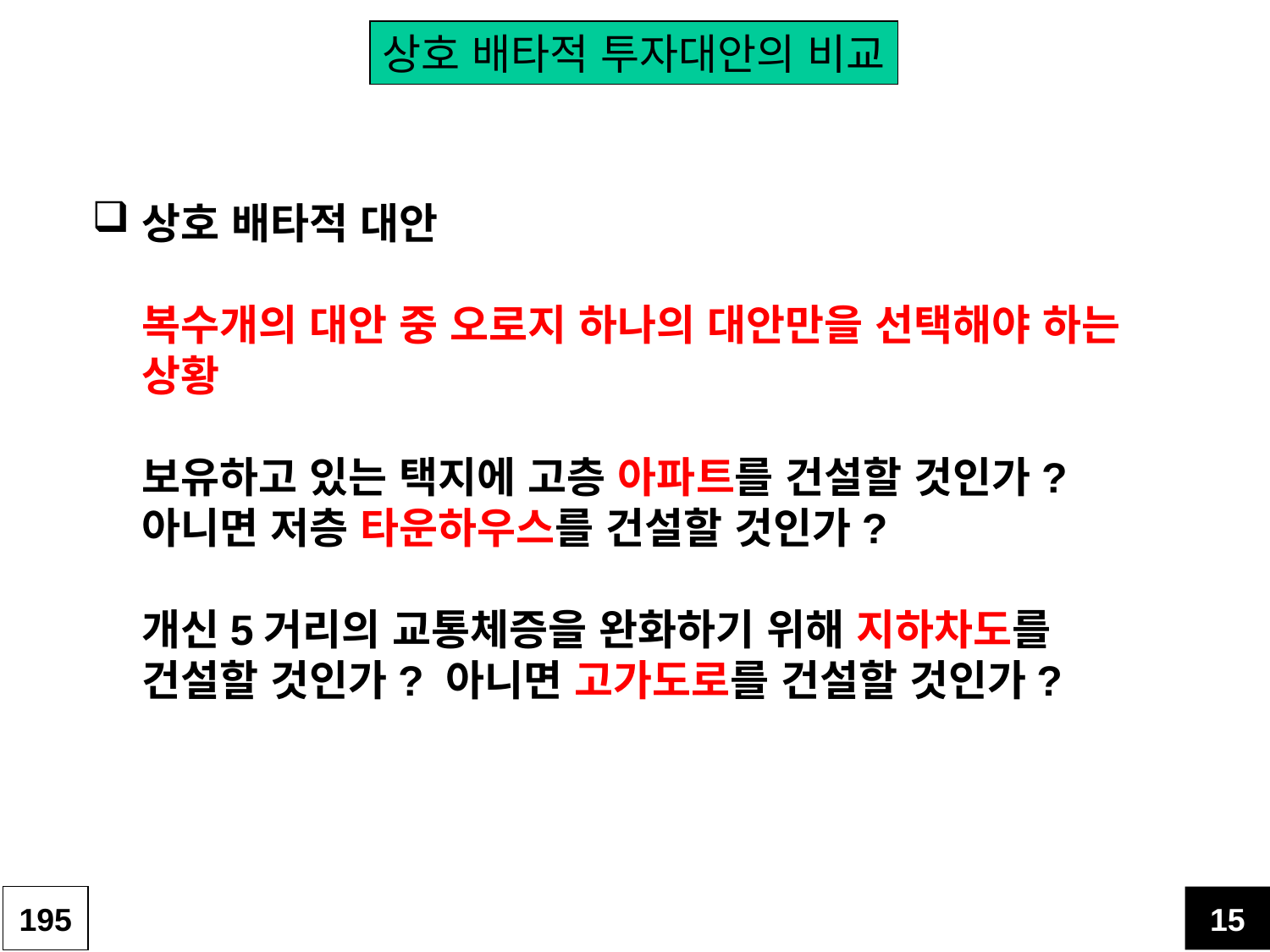

상호 배타적 투자대안의 비교
상호 배타적 대안

	복수개의 대안 중 오로지 하나의 대안만을 선택해야 하는 상황

	보유하고 있는 택지에 고층 아파트를 건설할 것인가? 아니면 저층 타운하우스를 건설할 것인가?

	개신5거리의 교통체증을 완화하기 위해 지하차도를 건설할 것인가? 아니면 고가도로를 건설할 것인가?
195
15